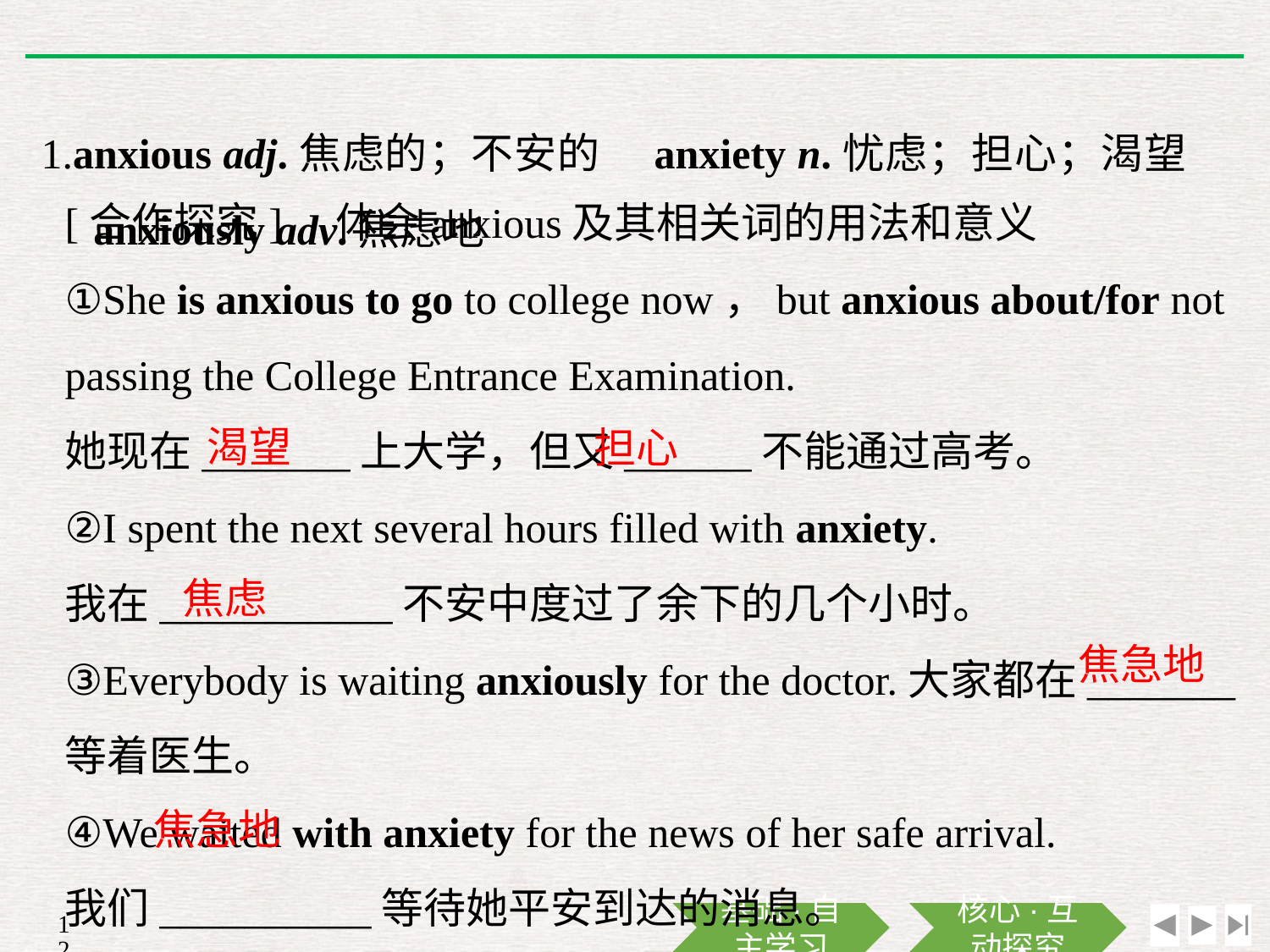

1.anxious adj.焦虑的；不安的　anxiety n.忧虑；担心；渴望　anxiously adv.焦虑地
[合作探究]　体会anxious及其相关词的用法和意义
①She is anxious to go to college now，but anxious about/for not passing the College Entrance Examination.
她现在_______上大学，但又______不能通过高考。
②I spent the next several hours filled with anxiety.
我在___________不安中度过了余下的几个小时。
③Everybody is waiting anxiously for the doctor.大家都在_______等着医生。
④We waited with anxiety for the news of her safe arrival.
我们__________等待她平安到达的消息。
渴望
担心
焦虑
焦急地
焦急地